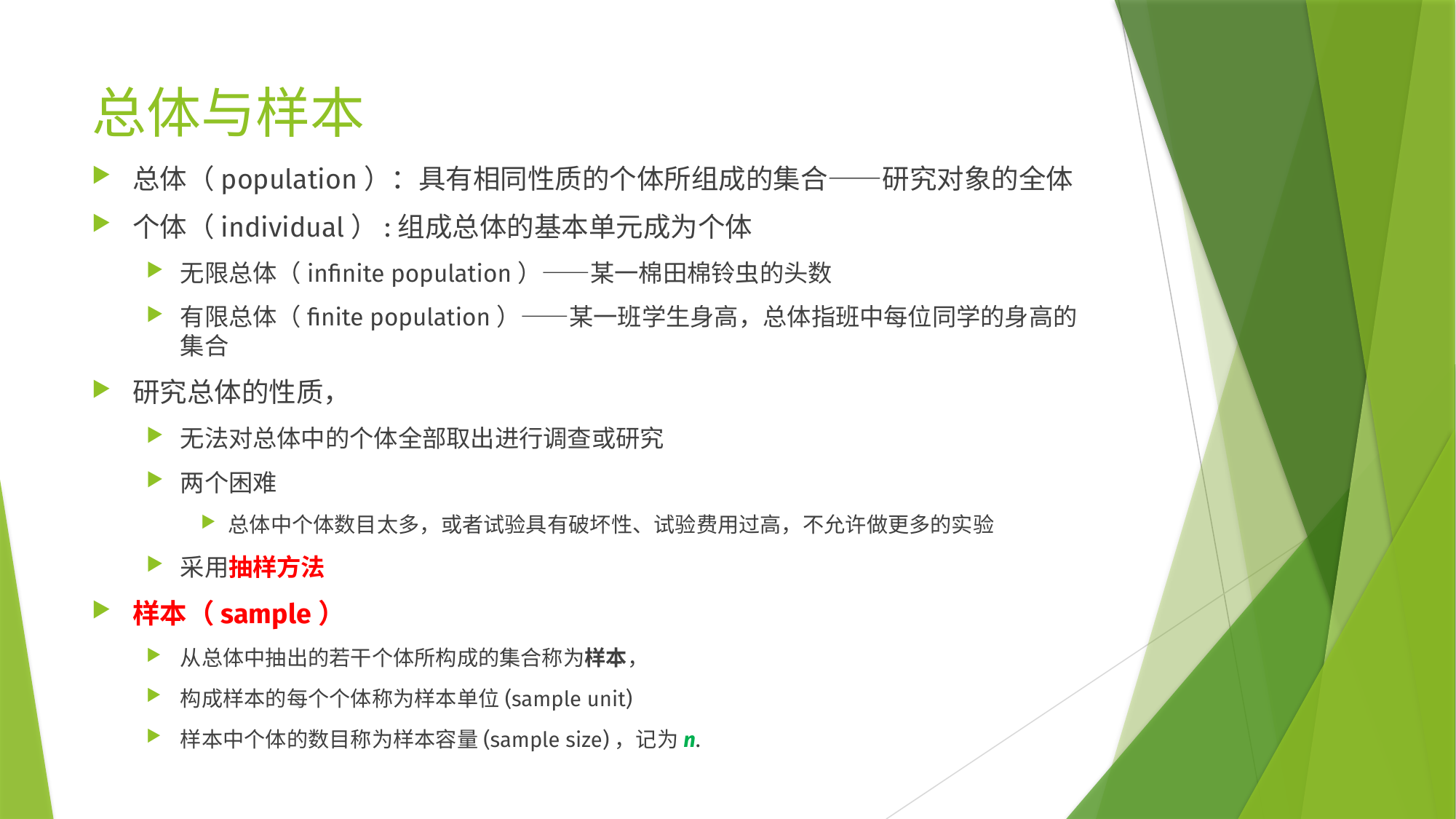

# 总体与样本
总体（population）：具有相同性质的个体所组成的集合——研究对象的全体
个体（individual）:组成总体的基本单元成为个体
无限总体（infinite population）——某一棉田棉铃虫的头数
有限总体（finite population）——某一班学生身高，总体指班中每位同学的身高的集合
研究总体的性质，
无法对总体中的个体全部取出进行调查或研究
两个困难
总体中个体数目太多，或者试验具有破坏性、试验费用过高，不允许做更多的实验
采用抽样方法
样本（sample）
从总体中抽出的若干个体所构成的集合称为样本，
构成样本的每个个体称为样本单位(sample unit)
样本中个体的数目称为样本容量(sample size)，记为n.